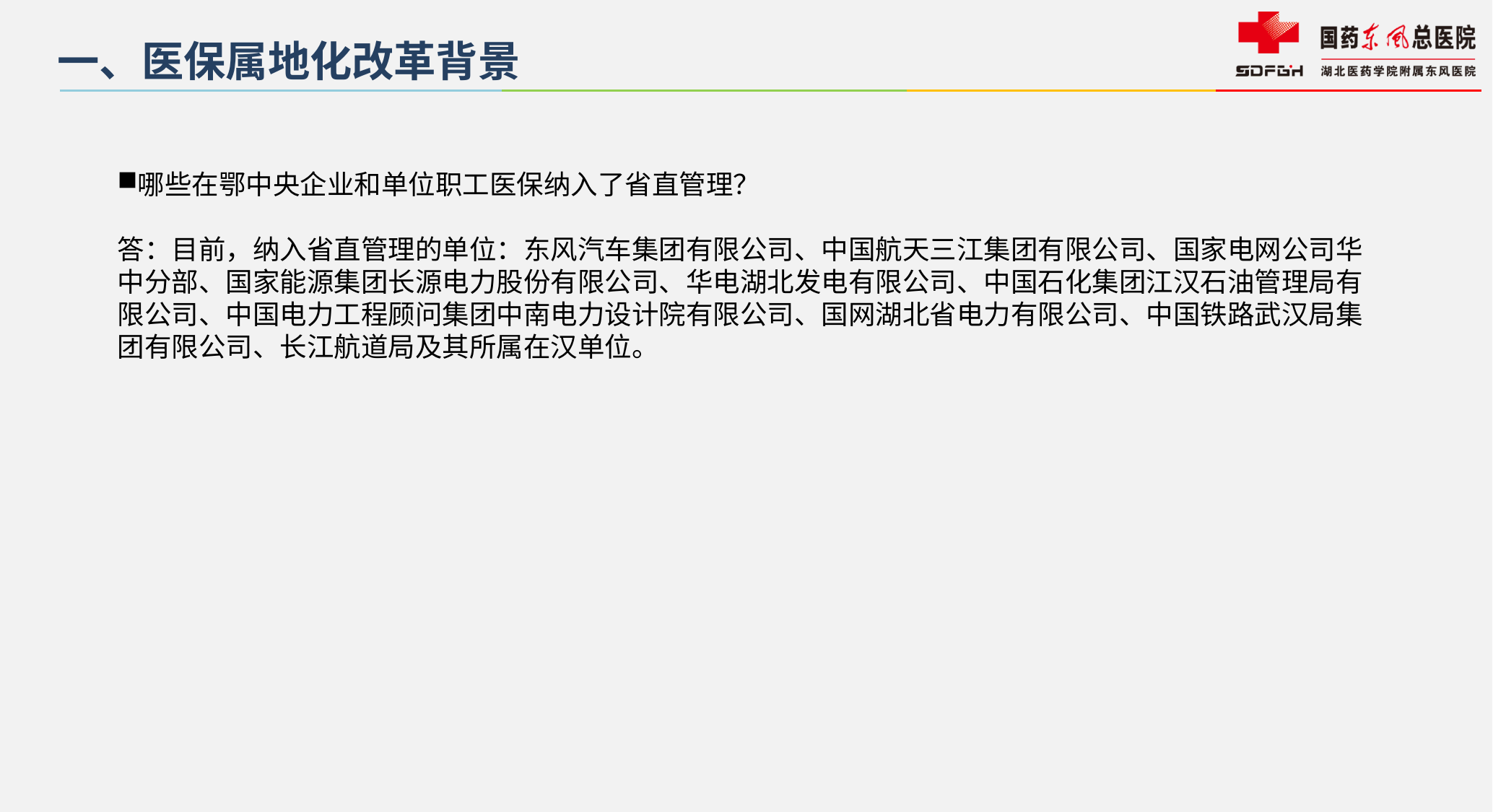

一、医保属地化改革背景
哪些在鄂中央企业和单位职工医保纳入了省直管理？

答：目前，纳入省直管理的单位：东风汽车集团有限公司、中国航天三江集团有限公司、国家电网公司华中分部、国家能源集团长源电力股份有限公司、华电湖北发电有限公司、中国石化集团江汉石油管理局有限公司、中国电力工程顾问集团中南电力设计院有限公司、国网湖北省电力有限公司、中国铁路武汉局集团有限公司、长江航道局及其所属在汉单位。